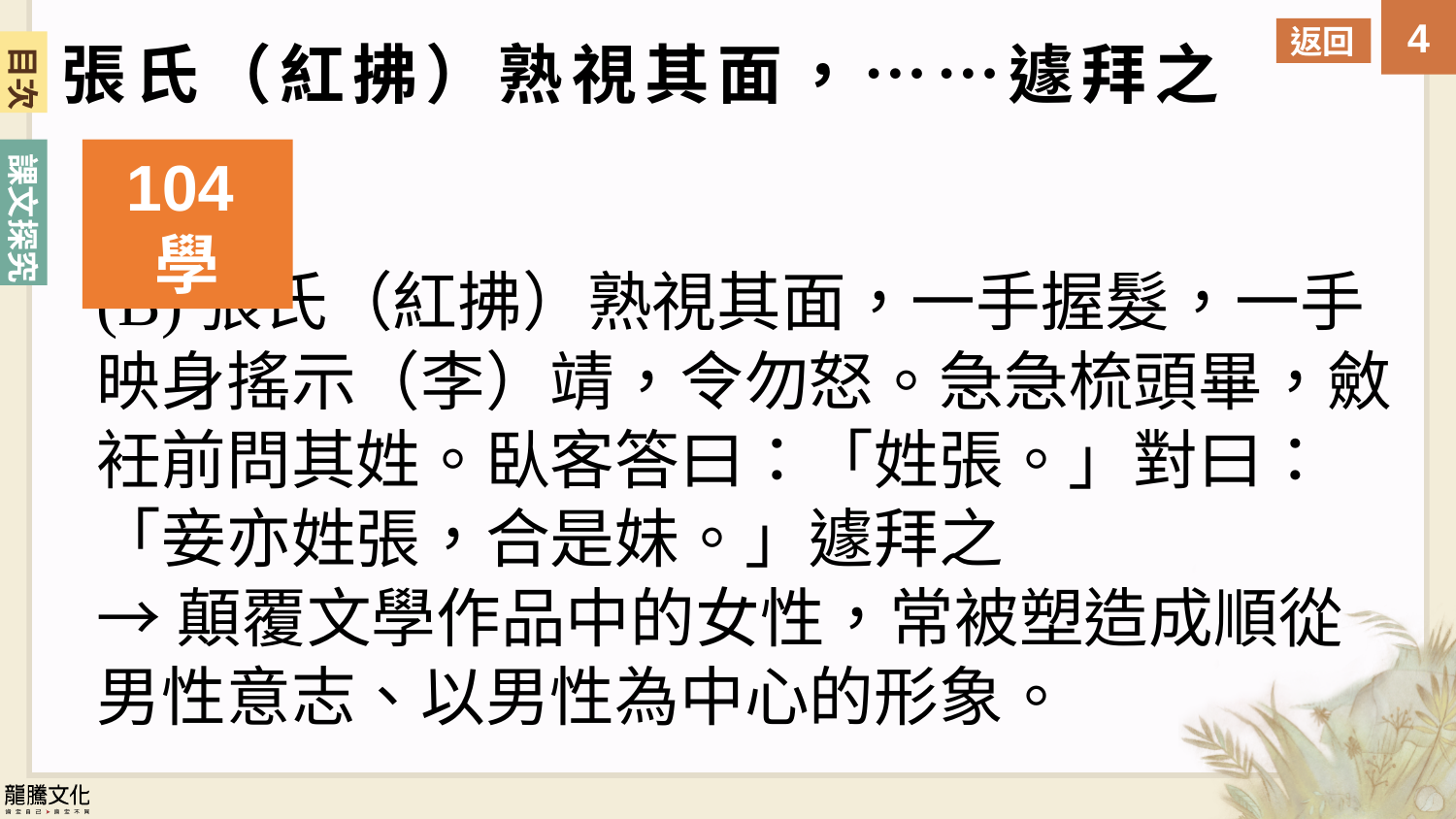

返回
張氏（紅拂）熟視其面，……遽拜之
目次
104學
(B)張氏（紅拂）熟視其面，一手握髮，一手映身搖示（李）靖，令勿怒。急急梳頭畢，斂衽前問其姓。臥客答曰：「姓張。」對曰：「妾亦姓張，合是妹。」遽拜之
→顛覆文學作品中的女性，常被塑造成順從男性意志、以男性為中心的形象。